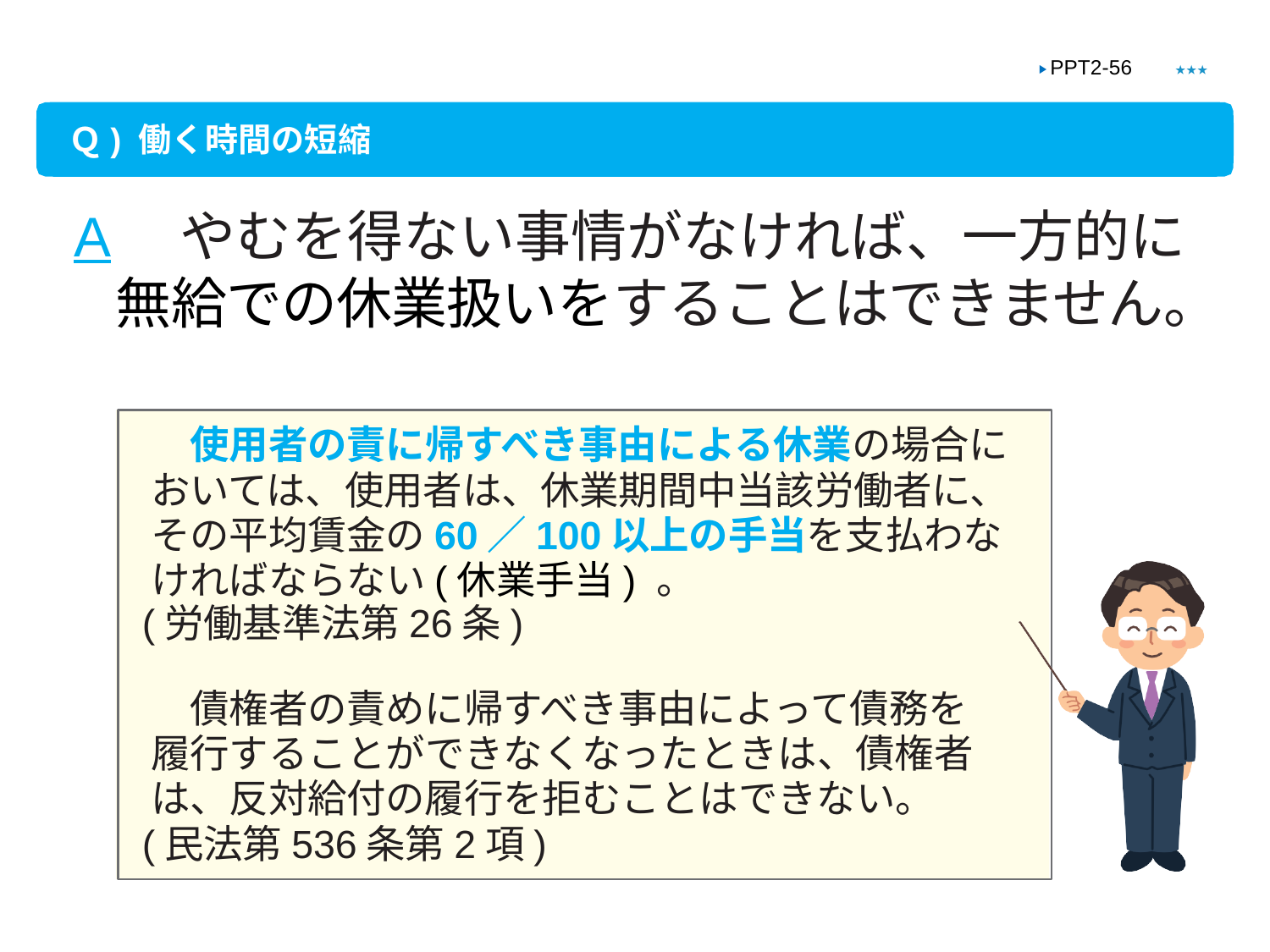

★★★
▶ PPT2-56

Ｑ) 働く時間の短縮
A　やむを得ない事情がなければ、一方的に無給での休業扱いをすることはできません。

　使用者の責に帰すべき事由による休業の場合においては、使用者は、休業期間中当該労働者に、その平均賃金の60／100以上の手当を支払わなければならない(休業手当) 。
 (労働基準法第26条)
　債権者の責めに帰すべき事由によって債務を履行することができなくなったときは、債権者は、反対給付の履行を拒むことはできない。
 (民法第536条第2項)